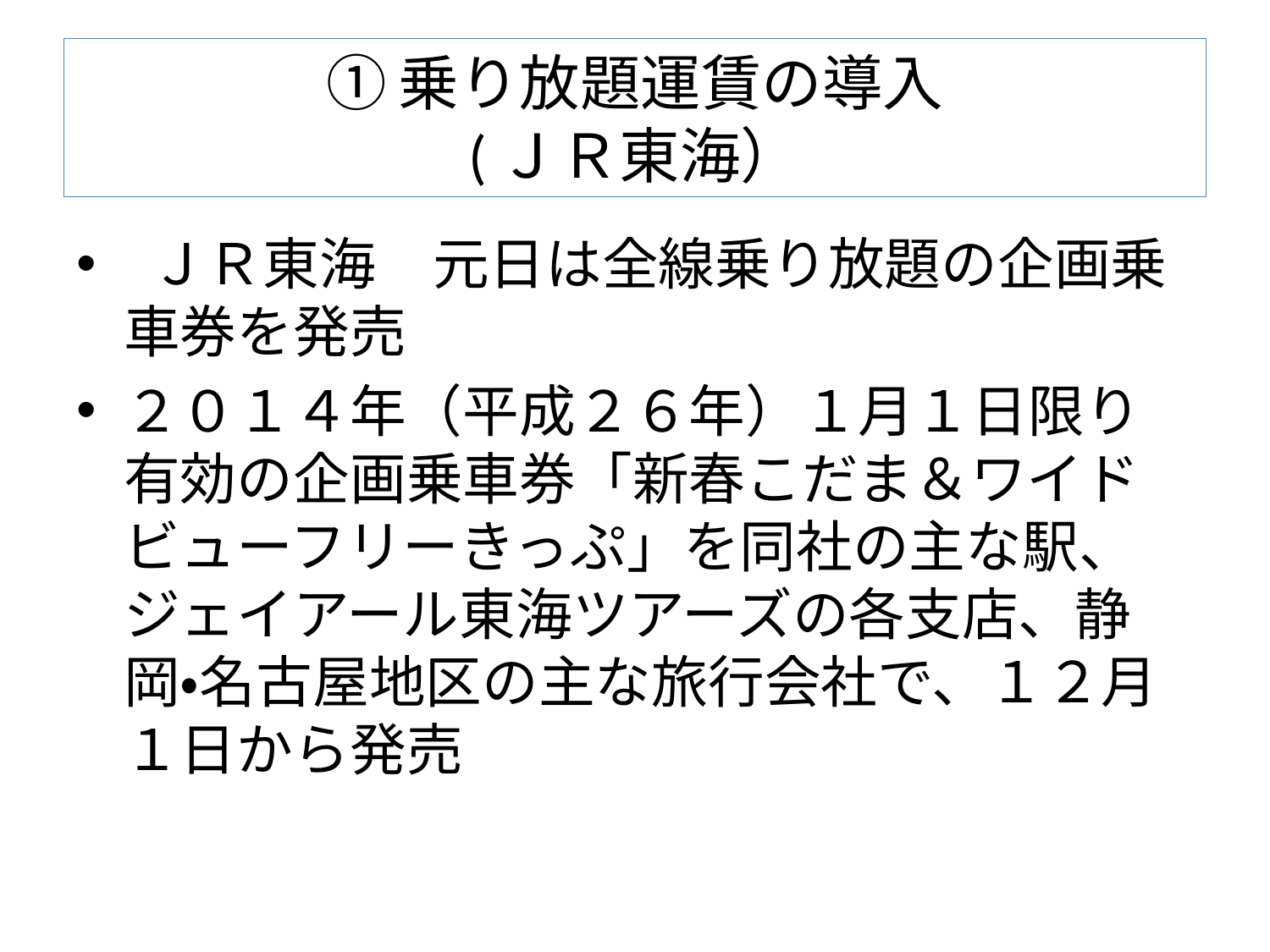

# ①乗り放題運賃の導入 (ＪＲ東海）
 ＪＲ東海　元日は全線乗り放題の企画乗車券を発売
２０１４年（平成２６年）１月１日限り有効の企画乗車券「新春こだま＆ワイドビューフリーきっぷ」を同社の主な駅、ジェイアール東海ツアーズの各支店、静岡・名古屋地区の主な旅行会社で、１２月１日から発売